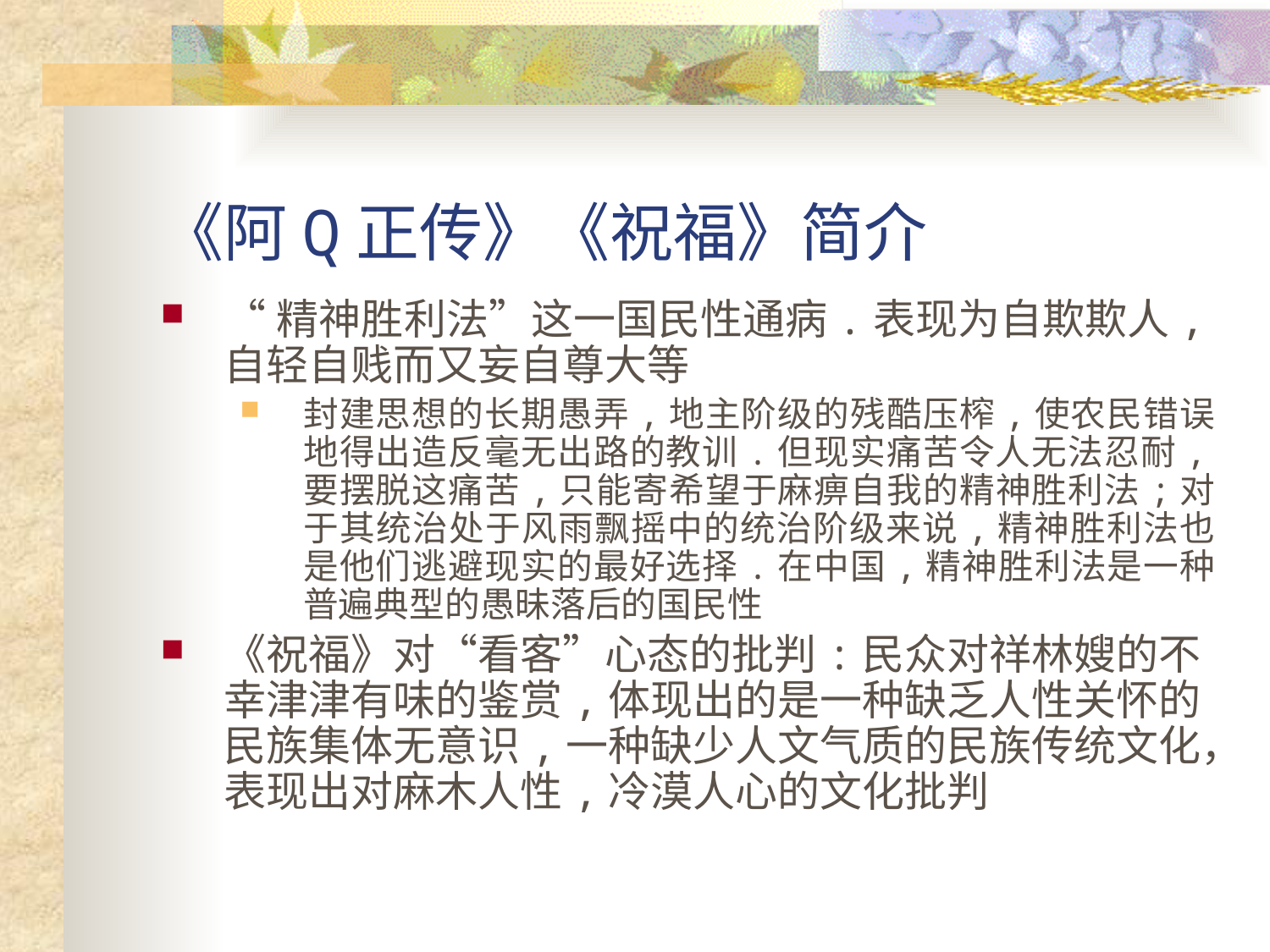

# 《阿Q正传》《祝福》简介
“精神胜利法”这一国民性通病.表现为自欺欺人,自轻自贱而又妄自尊大等
封建思想的长期愚弄,地主阶级的残酷压榨,使农民错误地得出造反毫无出路的教训.但现实痛苦令人无法忍耐,要摆脱这痛苦,只能寄希望于麻痹自我的精神胜利法;对于其统治处于风雨飘摇中的统治阶级来说,精神胜利法也是他们逃避现实的最好选择.在中国,精神胜利法是一种普遍典型的愚昧落后的国民性
《祝福》对“看客”心态的批判:民众对祥林嫂的不幸津津有味的鉴赏,体现出的是一种缺乏人性关怀的民族集体无意识,一种缺少人文气质的民族传统文化，表现出对麻木人性,冷漠人心的文化批判